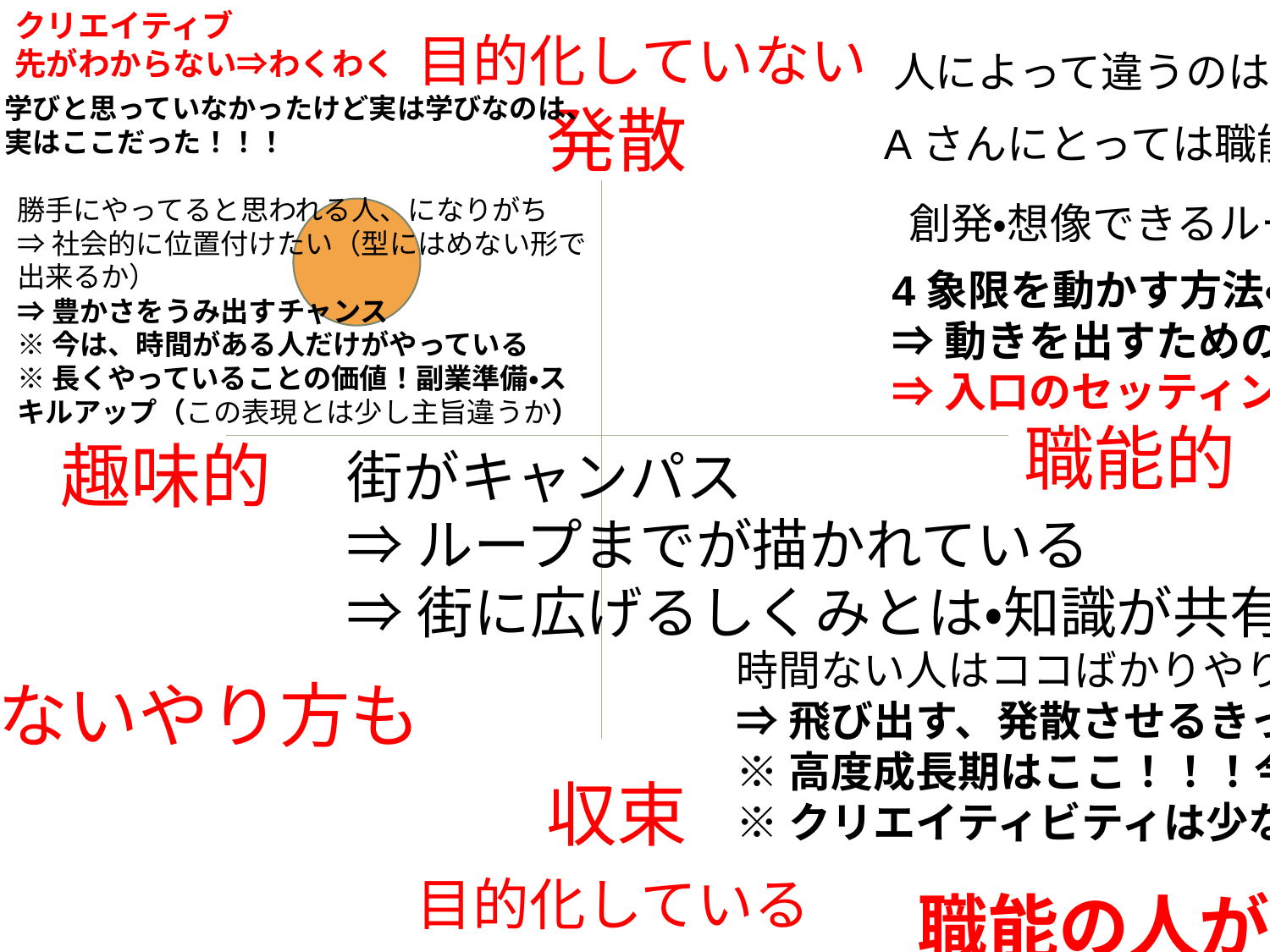

クリエイティブ
先がわからない⇒わくわく
教え手と学び手の循環
ある人が何を知っているか?どう見えるようにできるか？
（スキル）
※共有されないと何も始まらない
始められる場・学びから恥じらいをいかに消すか⇒最初が難しい⇒ループをどう始めるか？
やり直しがきく良さ
目的化していない
人によって違うのは「きっかけ」
学びと思っていなかったけど実は学びなのは、実はここだった！！！
発散
Aさんにとっては職能、Bさんにとっては趣味
勝手にやってると思われる人、になりがち
⇒社会的に位置付けたい（型にはめない形で出来るか）
⇒豊かさをうみ出すチャンス
※今は、時間がある人だけがやっている
※長くやっていることの価値！副業準備・スキルアップ（この表現とは少し主旨違うか）
創発・想像できるルート設計はスゴイ

4象限を動かす方法・混ぜる方法を提案しよう
⇒動きを出すための仕組み
⇒入口のセッティング⇒インフラに関わりそう
職能的
学びのルート設計
趣味的
街がキャンパス
⇒ループまでが描かれている
⇒街に広げるしくみとは・知識が共有される同心円
現状はどこ？何が変われば移行できるか？障害は何か？
時間ない人はココばかりやり勝ち
⇒飛び出す、発散させるきっかけが場づくりの価値
※高度成長期はここ！！！今は左上に行きたい
※クリエイティビティは少ない
←やんなきゃいけない苦しさ
一方でやりがい
ITに特化しないやり方も
収束
目的化している
職能の人が外に行くには？（ヒント：ある人にとっては職能、ある人にとっては趣味）
人のレイヤ・内容のレイヤ
違う象限の人同士のかかわり
芸術祭の面白さはココにある・違う象限にいるからこそわかる・見える
働き方にもつながるかも
ある意味学びのライフシフト=循環？
空間に拘らないやり方もある
目的化しない・街のセレンディピティ